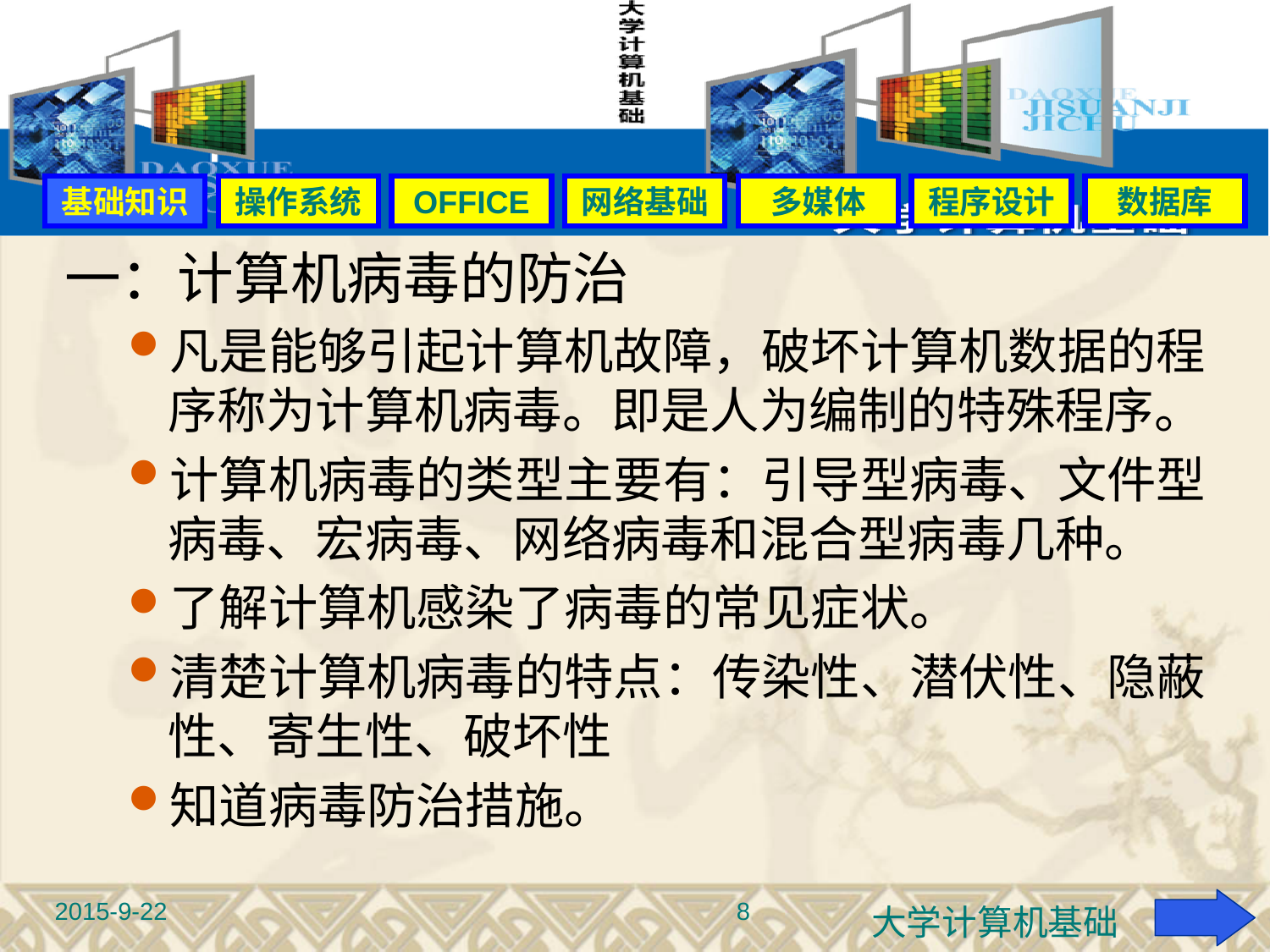

#
基础知识
操作系统
OFFICE
网络基础
多媒体
程序设计
数据库
一：计算机病毒的防治
凡是能够引起计算机故障，破坏计算机数据的程序称为计算机病毒。即是人为编制的特殊程序。
计算机病毒的类型主要有：引导型病毒、文件型病毒、宏病毒、网络病毒和混合型病毒几种。
了解计算机感染了病毒的常见症状。
清楚计算机病毒的特点：传染性、潜伏性、隐蔽性、寄生性、破坏性
知道病毒防治措施。
8
2015-9-22